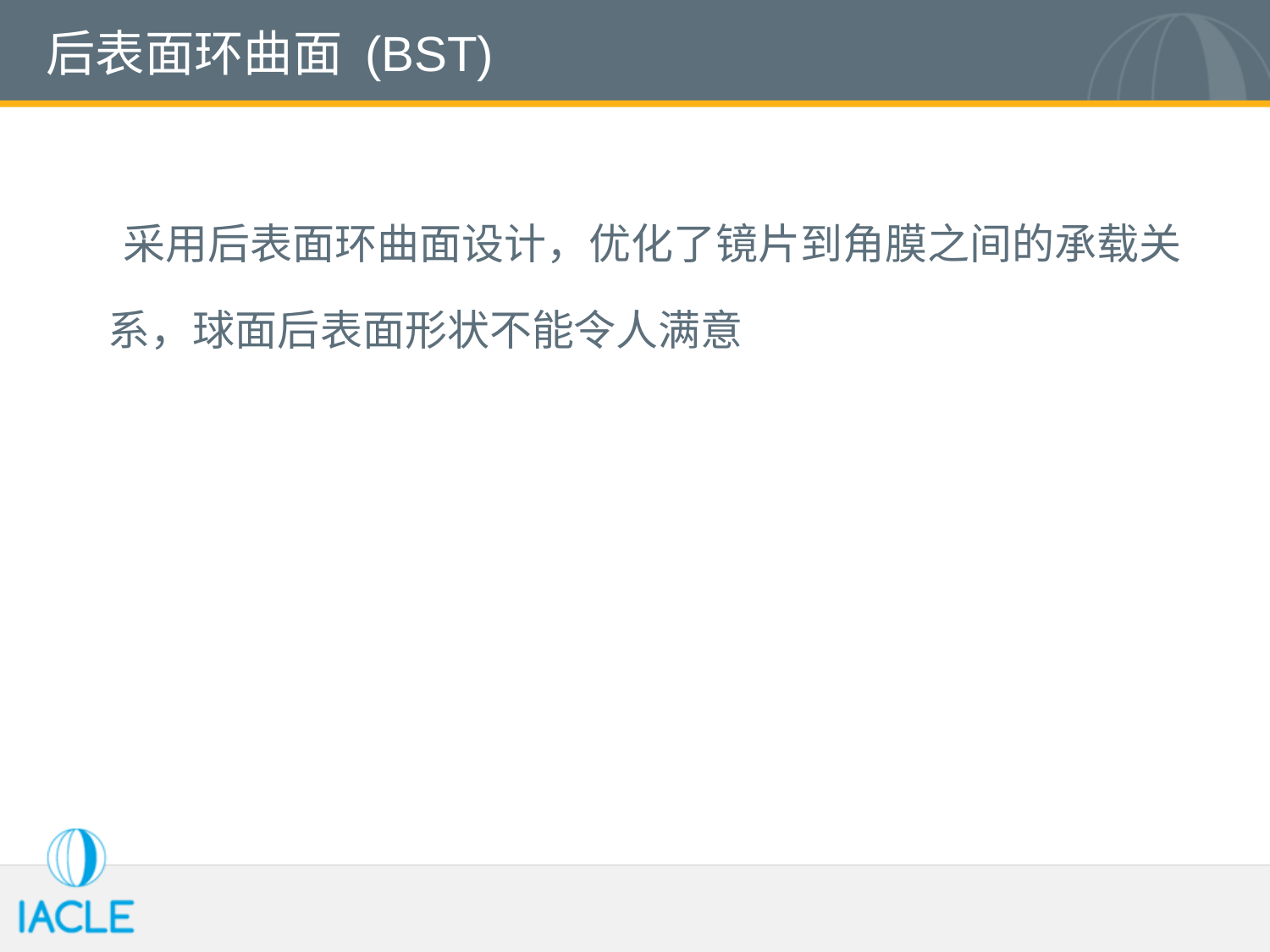

# 后表面环曲面 (BST)
	 采用后表面环曲面设计，优化了镜片到角膜之间的承载关系，球面后表面形状不能令人满意